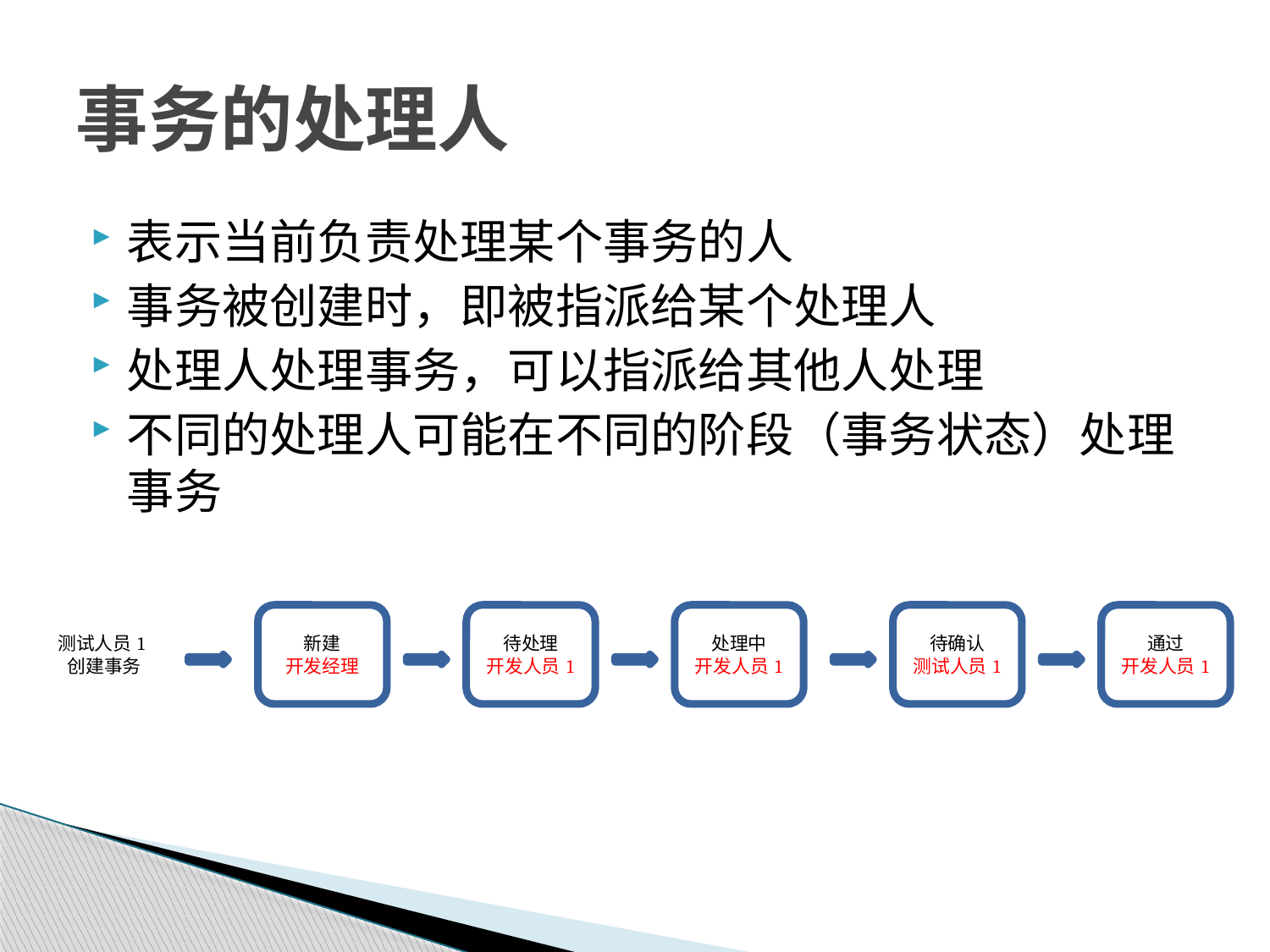

# 事务的处理人
表示当前负责处理某个事务的人
事务被创建时，即被指派给某个处理人
处理人处理事务，可以指派给其他人处理
不同的处理人可能在不同的阶段（事务状态）处理事务
测试人员1创建事务
新建
开发经理
待处理
开发人员1
处理中
开发人员1
待确认
测试人员1
通过
开发人员1